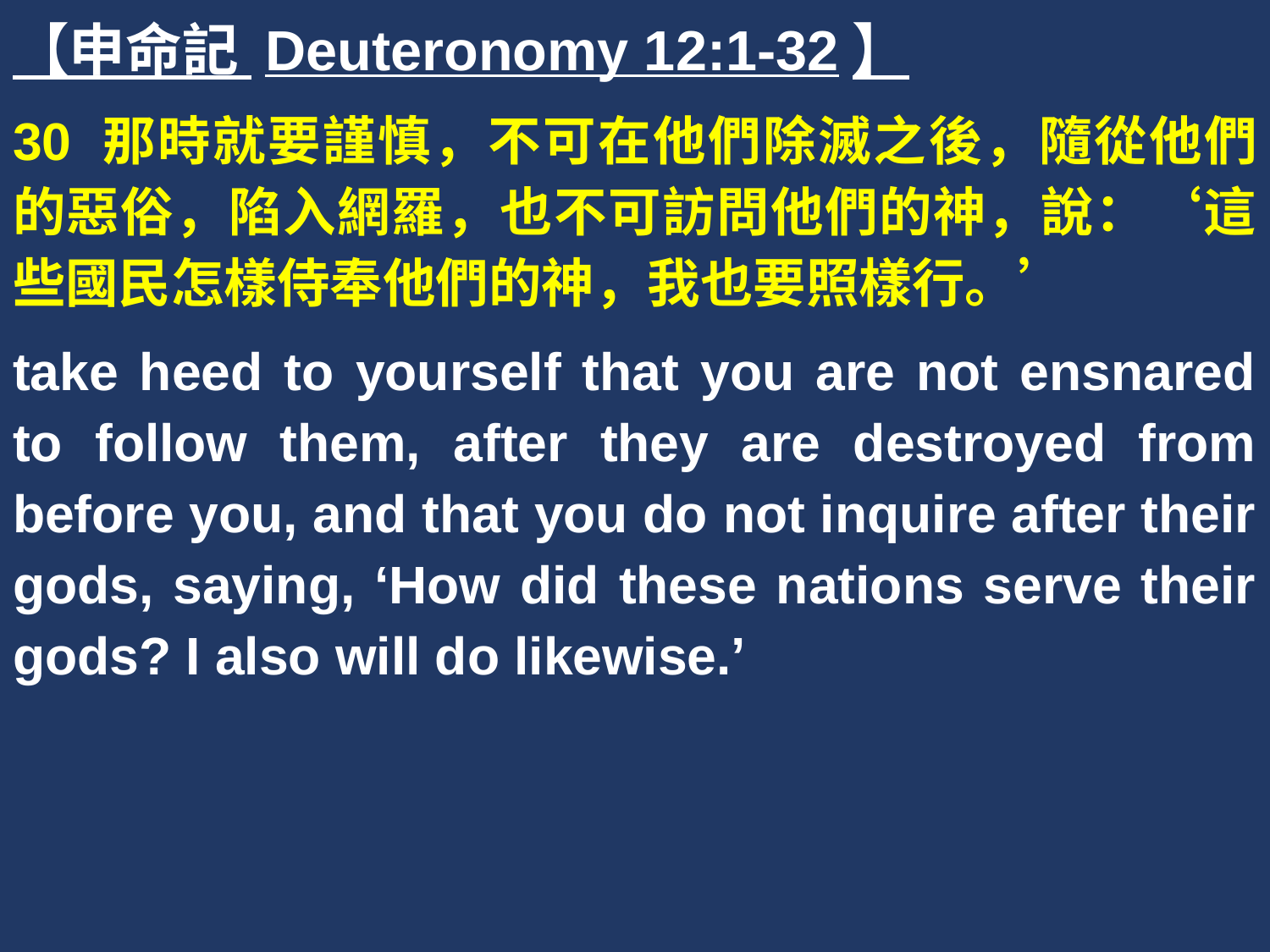

【申命記 Deuteronomy 12:1-32】
30 那時就要謹慎，不可在他們除滅之後，隨從他們的惡俗，陷入網羅，也不可訪問他們的神，說：‘這些國民怎樣侍奉他們的神，我也要照樣行。’
take heed to yourself that you are not ensnared to follow them, after they are destroyed from before you, and that you do not inquire after their gods, saying, ‘How did these nations serve their gods? I also will do likewise.’